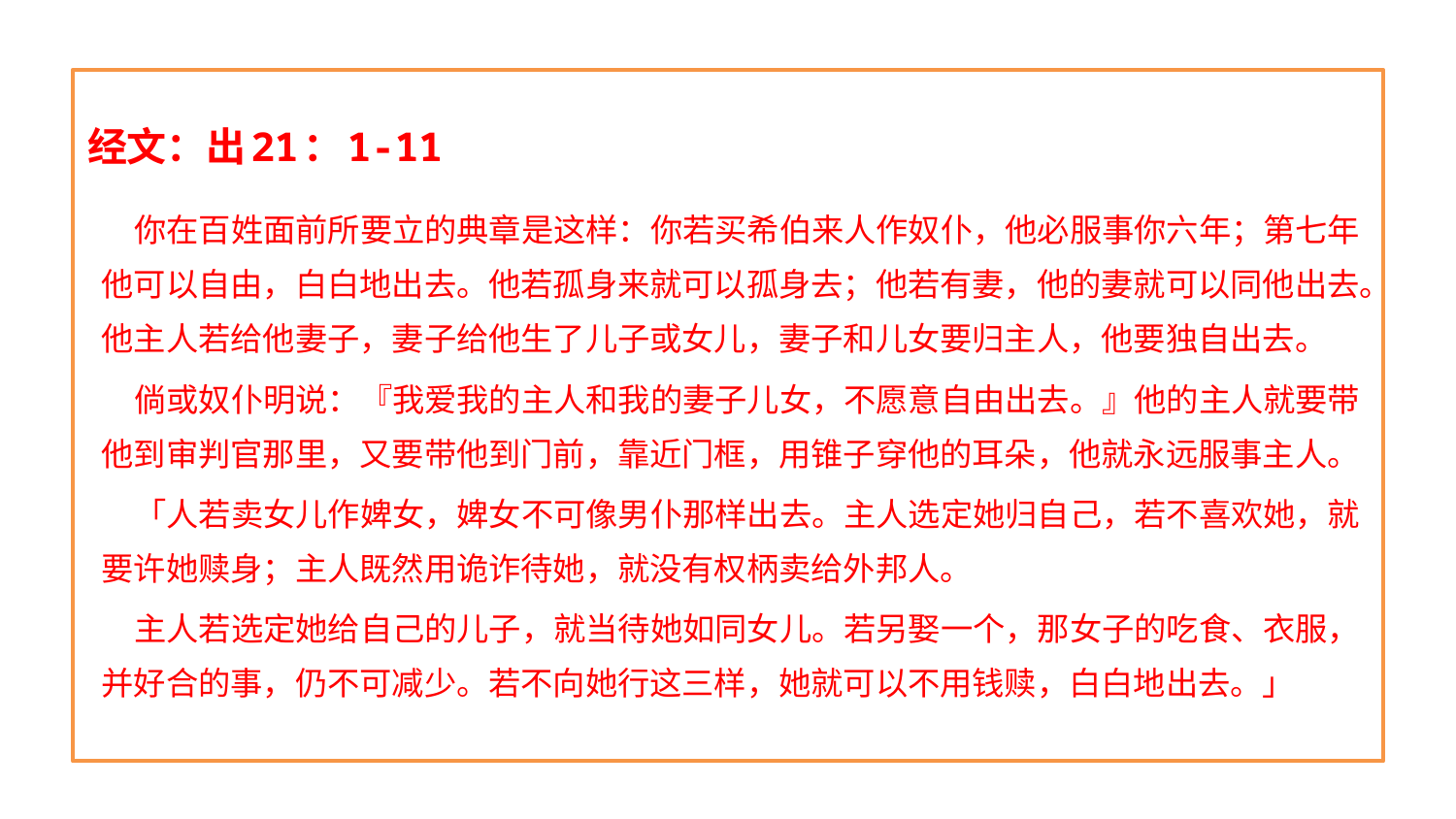

经文：出21：1-11

    你在百姓面前所要立的典章是这样：你若买希伯来人作奴仆，他必服事你六年；第七年他可以自由，白白地出去。他若孤身来就可以孤身去；他若有妻，他的妻就可以同他出去。他主人若给他妻子，妻子给他生了儿子或女儿，妻子和儿女要归主人，他要独自出去。
    倘或奴仆明说：『我爱我的主人和我的妻子儿女，不愿意自由出去。』他的主人就要带他到审判官那里，又要带他到门前，靠近门框，用锥子穿他的耳朵，他就永远服事主人。
    「人若卖女儿作婢女，婢女不可像男仆那样出去。主人选定她归自己，若不喜欢她，就要许她赎身；主人既然用诡诈待她，就没有权柄卖给外邦人。
    主人若选定她给自己的儿子，就当待她如同女儿。若另娶一个，那女子的吃食、衣服，并好合的事，仍不可减少。若不向她行这三样，她就可以不用钱赎，白白地出去。」